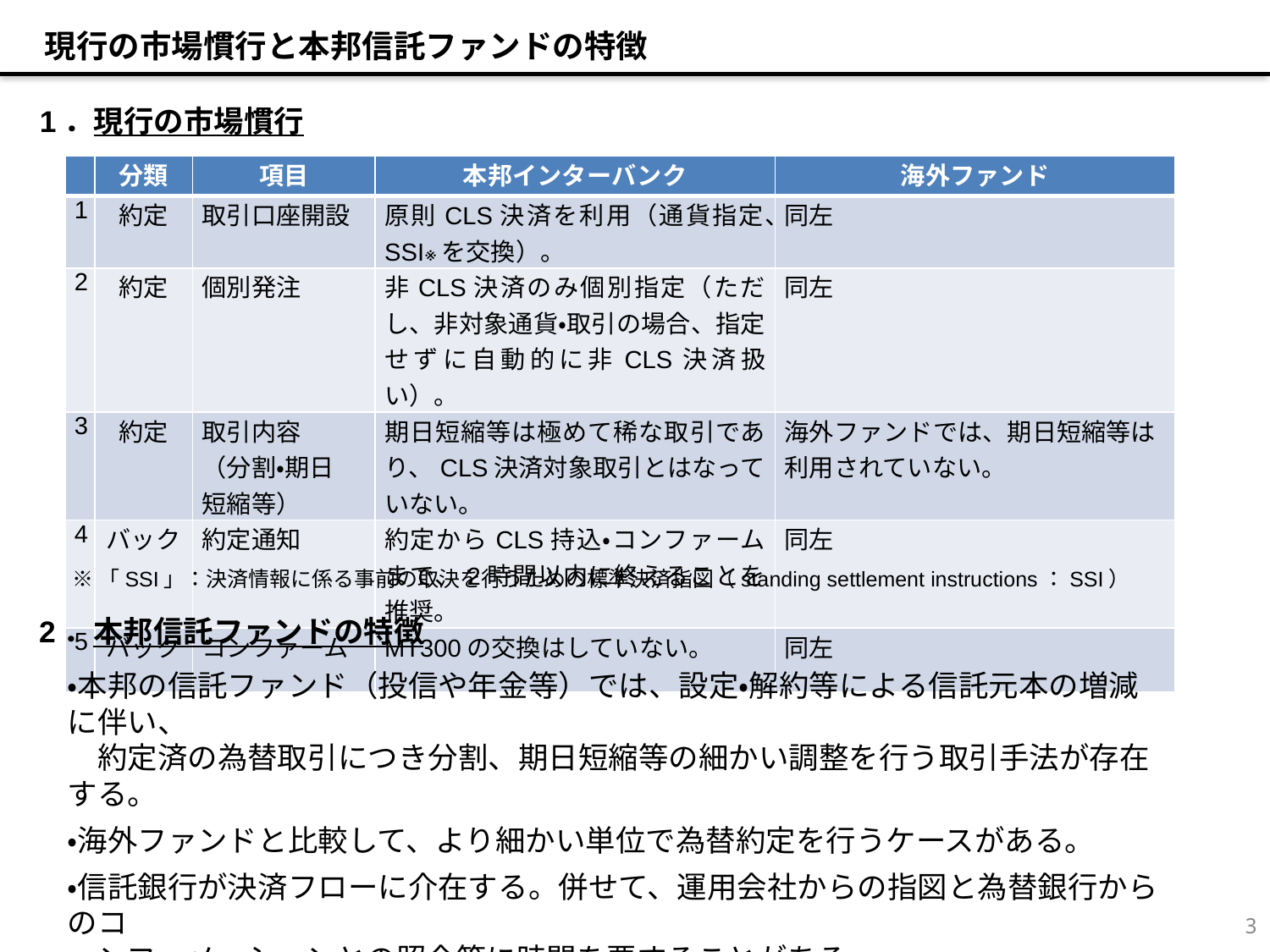

# 現行の市場慣行と本邦信託ファンドの特徴
1．現行の市場慣行
|  | 分類 | 項目 | 本邦インターバンク | 海外ファンド |
| --- | --- | --- | --- | --- |
| 1 | 約定 | 取引口座開設 | 原則CLS決済を利用（通貨指定、SSI※を交換）。 | 同左 |
| 2 | 約定 | 個別発注 | 非CLS決済のみ個別指定（ただし、非対象通貨・取引の場合、指定せずに自動的に非CLS決済扱い）。 | 同左 |
| 3 | 約定 | 取引内容 （分割・期日 短縮等） | 期日短縮等は極めて稀な取引であり、CLS決済対象取引とはなっていない。 | 海外ファンドでは、期日短縮等は 利用されていない。 |
| 4 | バック | 約定通知 | 約定からCLS持込・コンファームまで、2時間以内に終えることを推奨。 | 同左 |
| 5 | バック | コンファーム | MT300の交換はしていない。 | 同左 |
※「SSI」：決済情報に係る事前の取決を行うための標準決済指図（standing settlement instructions：SSI）
2．本邦信託ファンドの特徴
・本邦の信託ファンド（投信や年金等）では、設定・解約等による信託元本の増減に伴い、
　約定済の為替取引につき分割、期日短縮等の細かい調整を行う取引手法が存在する。
・海外ファンドと比較して、より細かい単位で為替約定を行うケースがある。
・信託銀行が決済フローに介在する。併せて、運用会社からの指図と為替銀行からのコ
　ンファメーションとの照合等に時間を要することがある。
3